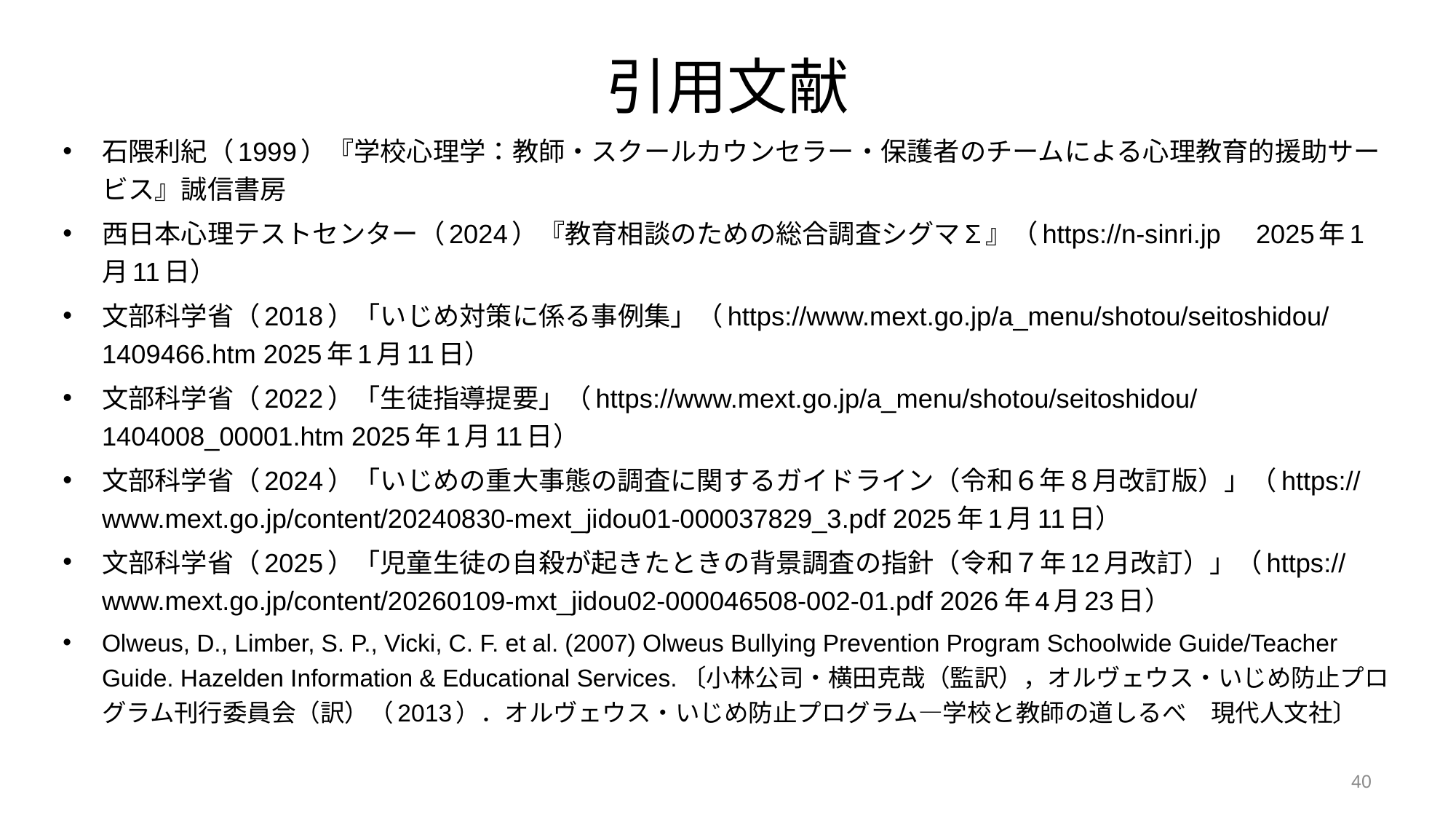

# 引用文献
石隈利紀（1999）『学校心理学：教師・スクールカウンセラー・保護者のチームによる心理教育的援助サービス』誠信書房
西日本心理テストセンター（2024）『教育相談のための総合調査シグマΣ』（https://n-sinri.jp　2025年1月11日）
文部科学省（2018）「いじめ対策に係る事例集」（https://www.mext.go.jp/a_menu/shotou/seitoshidou/1409466.htm 2025年1月11日）
文部科学省（2022）「生徒指導提要」（https://www.mext.go.jp/a_menu/shotou/seitoshidou/1404008_00001.htm 2025年1月11日）
文部科学省（2024）「いじめの重大事態の調査に関するガイドライン（令和６年８月改訂版）」（https://www.mext.go.jp/content/20240830-mext_jidou01-000037829_3.pdf 2025年1月11日）
文部科学省（2025）「児童生徒の自殺が起きたときの背景調査の指針（令和７年12月改訂）」（https://www.mext.go.jp/content/20260109-mxt_jidou02-000046508-002-01.pdf 2026年4月23日）
Olweus, D., Limber, S. P., Vicki, C. F. et al. (2007) Olweus Bullying Prevention Program Schoolwide Guide/Teacher Guide. Hazelden Information & Educational Services.〔小林公司・横田克哉（監訳），オルヴェウス・いじめ防止プログラム刊行委員会（訳）（2013）．オルヴェウス・いじめ防止プログラム―学校と教師の道しるべ　現代人文社〕

40